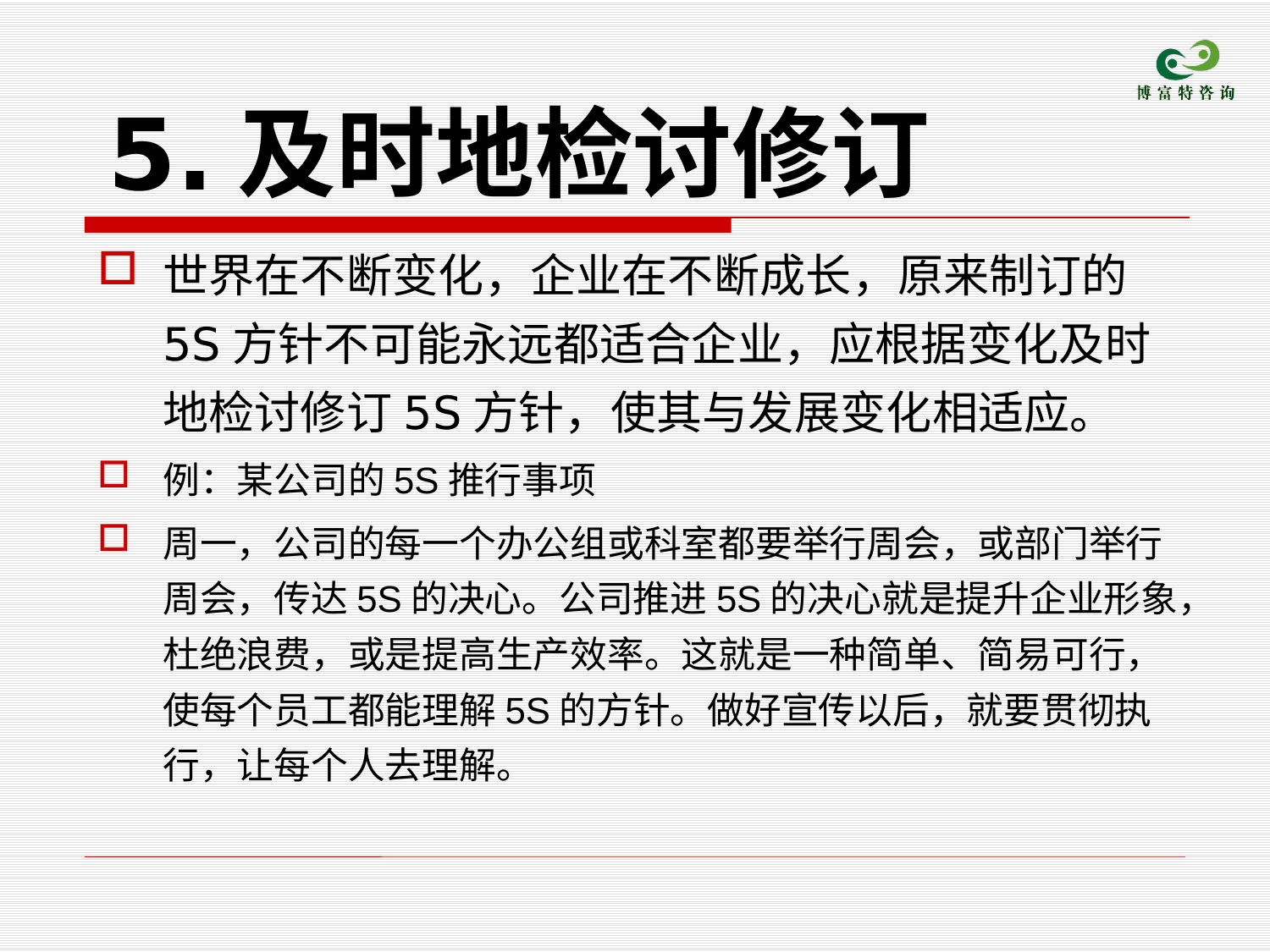

# 5.及时地检讨修订
世界在不断变化，企业在不断成长，原来制订的5S方针不可能永远都适合企业，应根据变化及时地检讨修订5S方针，使其与发展变化相适应。
例：某公司的5S推行事项
周一，公司的每一个办公组或科室都要举行周会，或部门举行周会，传达5S的决心。公司推进5S的决心就是提升企业形象，杜绝浪费，或是提高生产效率。这就是一种简单、简易可行，使每个员工都能理解5S的方针。做好宣传以后，就要贯彻执行，让每个人去理解。
346